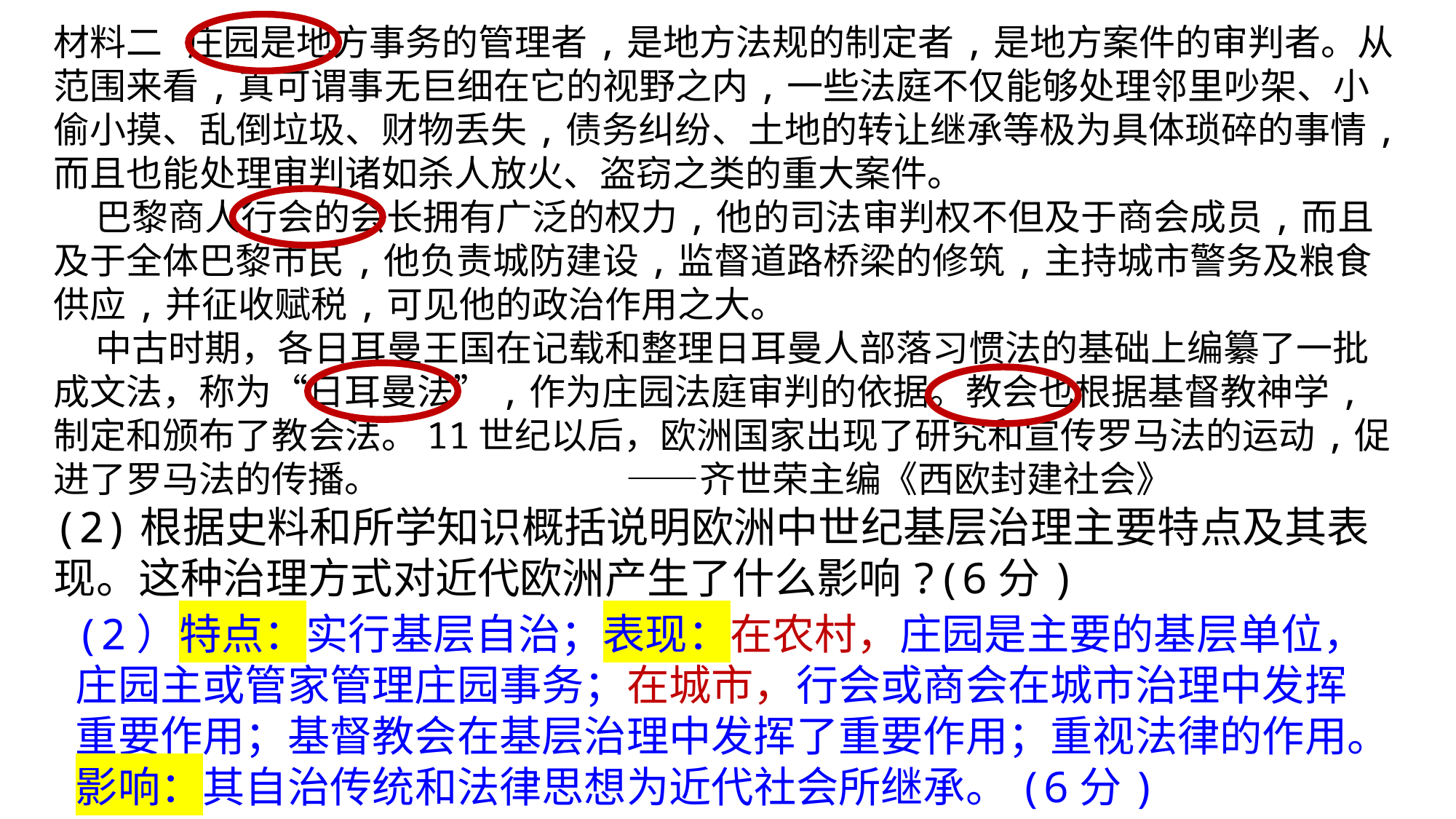

材料二   庄园是地方事务的管理者,是地方法规的制定者,是地方案件的审判者。从范围来看,真可谓事无巨细在它的视野之内,一些法庭不仅能够处理邻里吵架、小偷小摸、乱倒垃圾、财物丢失,债务纠纷、土地的转让继承等极为具体琐碎的事情,而且也能处理审判诸如杀人放火、盗窃之类的重大案件。
    巴黎商人行会的会长拥有广泛的权力,他的司法审判权不但及于商会成员,而且及于全体巴黎市民,他负责城防建设,监督道路桥梁的修筑,主持城市警务及粮食供应,并征收赋税,可见他的政治作用之大。
    中古时期，各日耳曼王国在记载和整理日耳曼人部落习惯法的基础上编纂了一批成文法，称为“日耳曼法”,作为庄园法庭审判的依据。教会也根据基督教神学,制定和颁布了教会法。11世纪以后，欧洲国家出现了研究和宣传罗马法的运动,促进了罗马法的传播。                              ——齐世荣主编《西欧封建社会》
(2)根据史料和所学知识概括说明欧洲中世纪基层治理主要特点及其表现。这种治理方式对近代欧洲产生了什么影响?(6分)

(2）特点：实行基层自治；表现：在农村，庄园是主要的基层单位，庄园主或管家管理庄园事务；在城市，行会或商会在城市治理中发挥重要作用；基督教会在基层治理中发挥了重要作用；重视法律的作用。影响：其自治传统和法律思想为近代社会所继承。(6分)